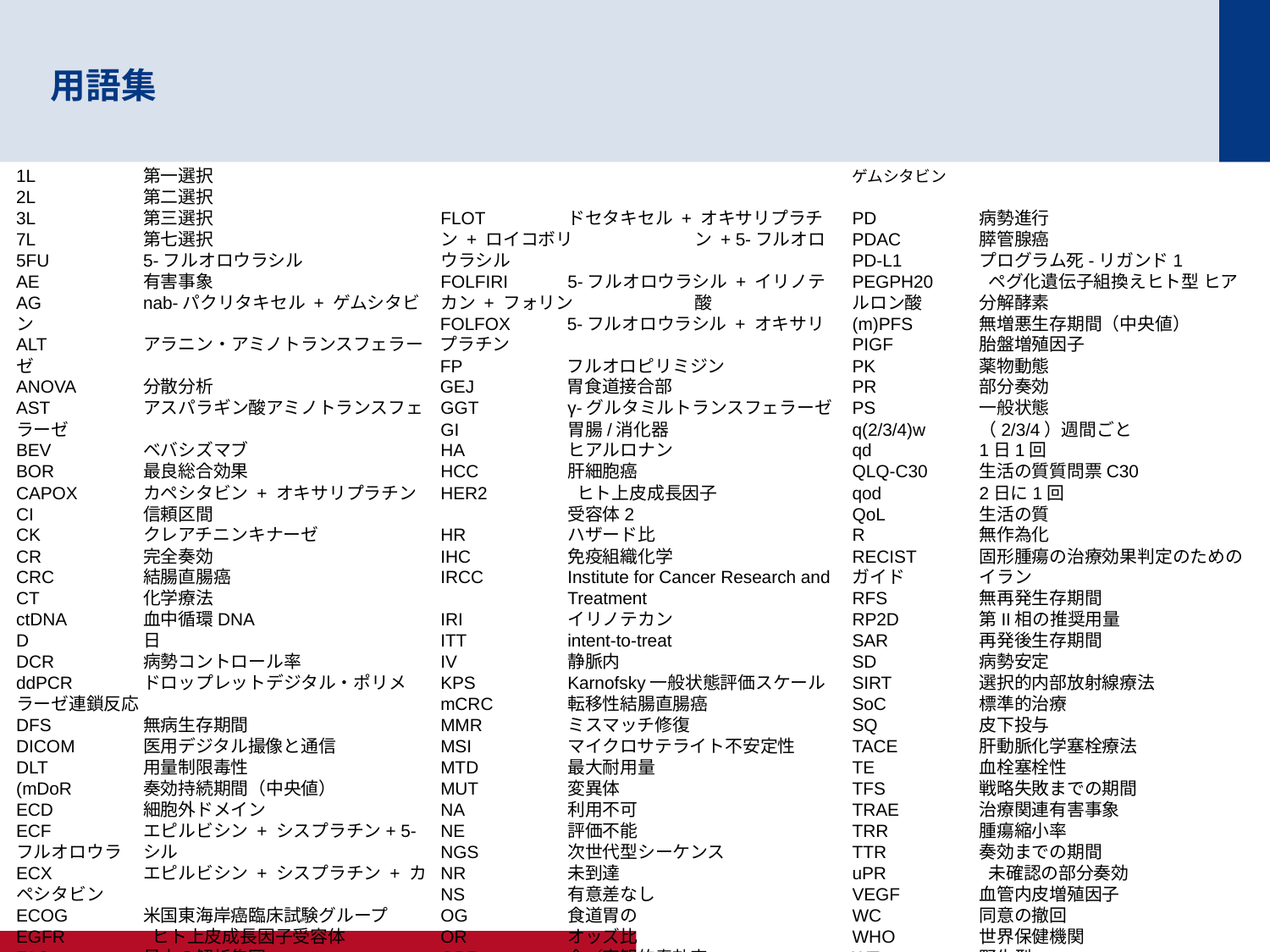

# 用語集
1L	第一選択
2L	第二選択
3L	第三選択
7L	第七選択
5FU	5-フルオロウラシル
AE	有害事象
AG	nab-パクリタキセル + ゲムシタビン
ALT	アラニン・アミノトランスフェラーゼ
ANOVA	分散分析
AST	アスパラギン酸アミノトランスフェラーゼ
BEV	ベバシズマブ
BOR	最良総合効果
CAPOX	カペシタビン + オキサリプラチン
CI	信頼区間
CK	クレアチニンキナーゼ
CR	完全奏効
CRC	結腸直腸癌
CT	化学療法
ctDNA	血中循環DNA
D	日
DCR	病勢コントロール率
ddPCR	ドロップレットデジタル・ポリメラーゼ連鎖反応
DFS	無病生存期間
DICOM	医用デジタル撮像と通信
DLT	用量制限毒性
(mDoR	奏効持続期間（中央値）
ECD	細胞外ドメイン
ECF	エピルビシン + シスプラチン+ 5-フルオロウラ	シル
ECX	エピルビシン + シスプラチン + カペシタビン
ECOG	米国東海岸癌臨床試験グループ
EGFR	 ヒト上皮成長因子受容体
FAS	最大の解析集団
FGF(R)	線維芽細胞増殖因子（受容体）
FISH	蛍光in situハイブリダイゼーション
FLOT	ドセタキセル + オキサリプラチン + ロイコボリ	ン + 5-フルオロウラシル
FOLFIRI	5-フルオロウラシル + イリノテカン + フォリン	酸
FOLFOX	5-フルオロウラシル + オキサリプラチン
FP	フルオロピリミジン
GEJ	胃食道接合部
GGT	γ-グルタミルトランスフェラーゼ
GI	胃腸/消化器
HA	ヒアルロナン
HCC	肝細胞癌
HER2	 ヒト上皮成長因子
	受容体2
HR	ハザード比
IHC	免疫組織化学
IRCC	Institute for Cancer Research and 	Treatment
IRI	イリノテカン
ITT	intent-to-treat
IV	静脈内
KPS	Karnofsky一般状態評価スケール
mCRC	転移性結腸直腸癌
MMR	ミスマッチ修復
MSI	マイクロサテライト不安定性
MTD	最大耐用量
MUT	変異体
NA	利用不可
NE	評価不能
NGS	次世代型シーケンス
NR	未到達
NS	有意差なし
OG	食道胃の
OR	オッズ比
ORR	全／客観的奏効率
(m)OS	全生存期間（中央値）
PAG	PEGPH20 + nab-パクリタキセル + ゲムシタビン
PD	病勢進行
PDAC	膵管腺癌
PD-L1	プログラム死-リガンド1
PEGPH20 	 ペグ化遺伝子組換えヒト型 ヒア ルロン酸	分解酵素
(m)PFS	無増悪生存期間（中央値）
PIGF	胎盤増殖因子
PK 	薬物動態
PR	部分奏効
PS	一般状態
q(2/3/4)w	（2/3/4）週間ごと
qd	1日1回
QLQ-C30	生活の質質問票C30
qod	2日に1回
QoL	生活の質
R	無作為化
RECIST	固形腫瘍の治療効果判定のためのガイド	イラン
RFS	無再発生存期間
RP2D	第II相の推奨用量
SAR	再発後生存期間
SD	病勢安定
SIRT	選択的内部放射線療法
SoC	標準的治療
SQ	皮下投与
TACE	肝動脈化学塞栓療法
TE 	血栓塞栓性
TFS	戦略失敗までの期間
TRAE	治療関連有害事象
TRR	腫瘍縮小率
TTR	奏効までの期間
uPR	 未確認の部分奏効
VEGF	血管内皮増殖因子
WC	同意の撤回
WHO	世界保健機関
WT	野生型